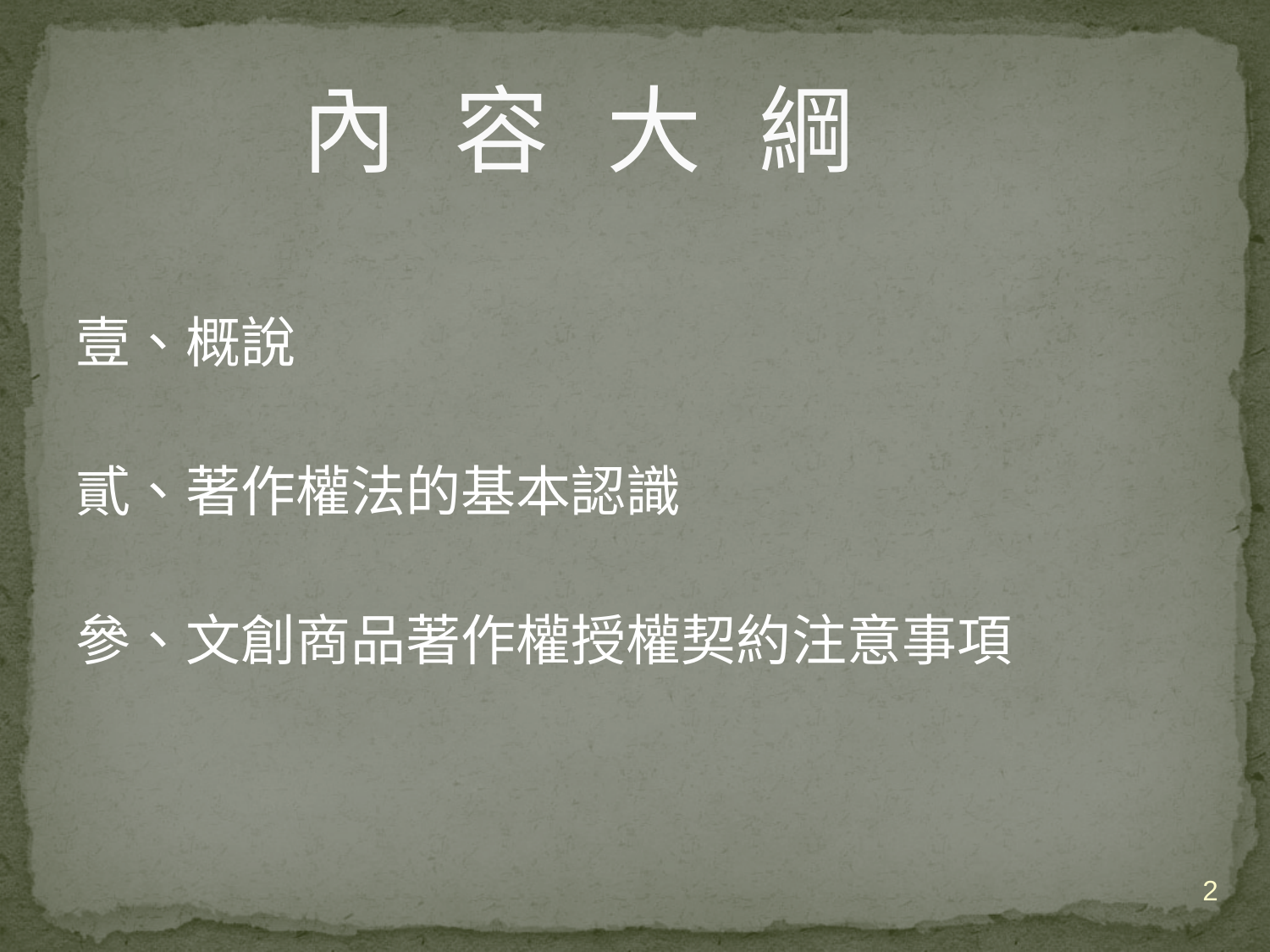

# 內   容   大   綱

壹、概說

貳、著作權法的基本認識

參、文創商品著作權授權契約注意事項

2